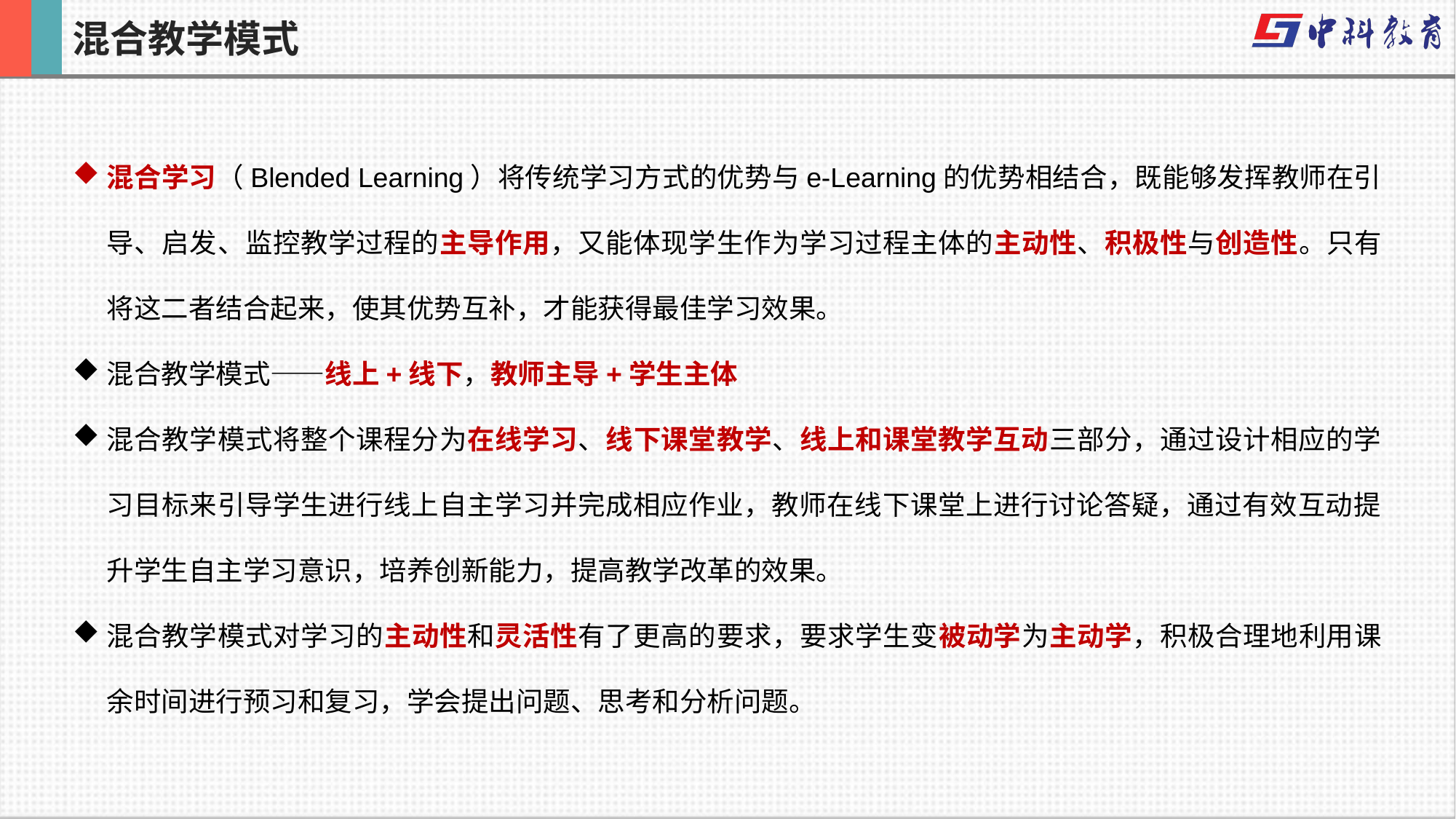

混合教学模式

混合学习（Blended Learning）将传统学习方式的优势与e-Learning的优势相结合，既能够发挥教师在引导、启发、监控教学过程的主导作用，又能体现学生作为学习过程主体的主动性、积极性与创造性。只有将这二者结合起来，使其优势互补，才能获得最佳学习效果。
混合教学模式——线上+线下，教师主导+学生主体
混合教学模式将整个课程分为在线学习、线下课堂教学、线上和课堂教学互动三部分，通过设计相应的学习目标来引导学生进行线上自主学习并完成相应作业，教师在线下课堂上进行讨论答疑，通过有效互动提升学生自主学习意识，培养创新能力，提高教学改革的效果。
混合教学模式对学习的主动性和灵活性有了更高的要求，要求学生变被动学为主动学，积极合理地利用课余时间进行预习和复习，学会提出问题、思考和分析问题。